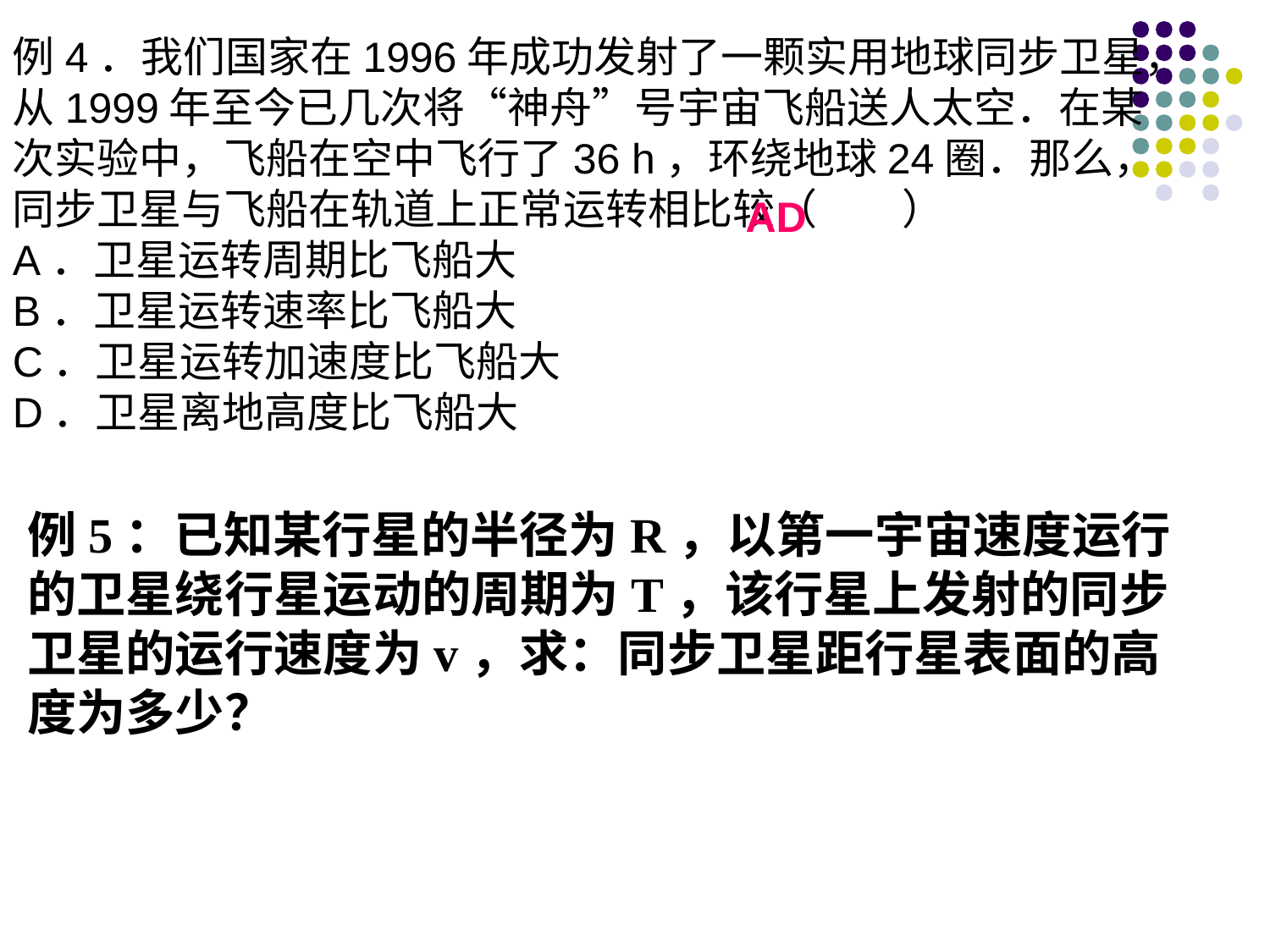

例4．我们国家在1996年成功发射了一颗实用地球同步卫星，从1999年至今已几次将“神舟”号宇宙飞船送人太空．在某次实验中，飞船在空中飞行了36 h，环绕地球24圈．那么，同步卫星与飞船在轨道上正常运转相比较（　　）
A．卫星运转周期比飞船大
B．卫星运转速率比飞船大
C．卫星运转加速度比飞船大
D．卫星离地高度比飞船大
AD
例5：已知某行星的半径为R，以第一宇宙速度运行的卫星绕行星运动的周期为T，该行星上发射的同步卫星的运行速度为v，求：同步卫星距行星表面的高度为多少？